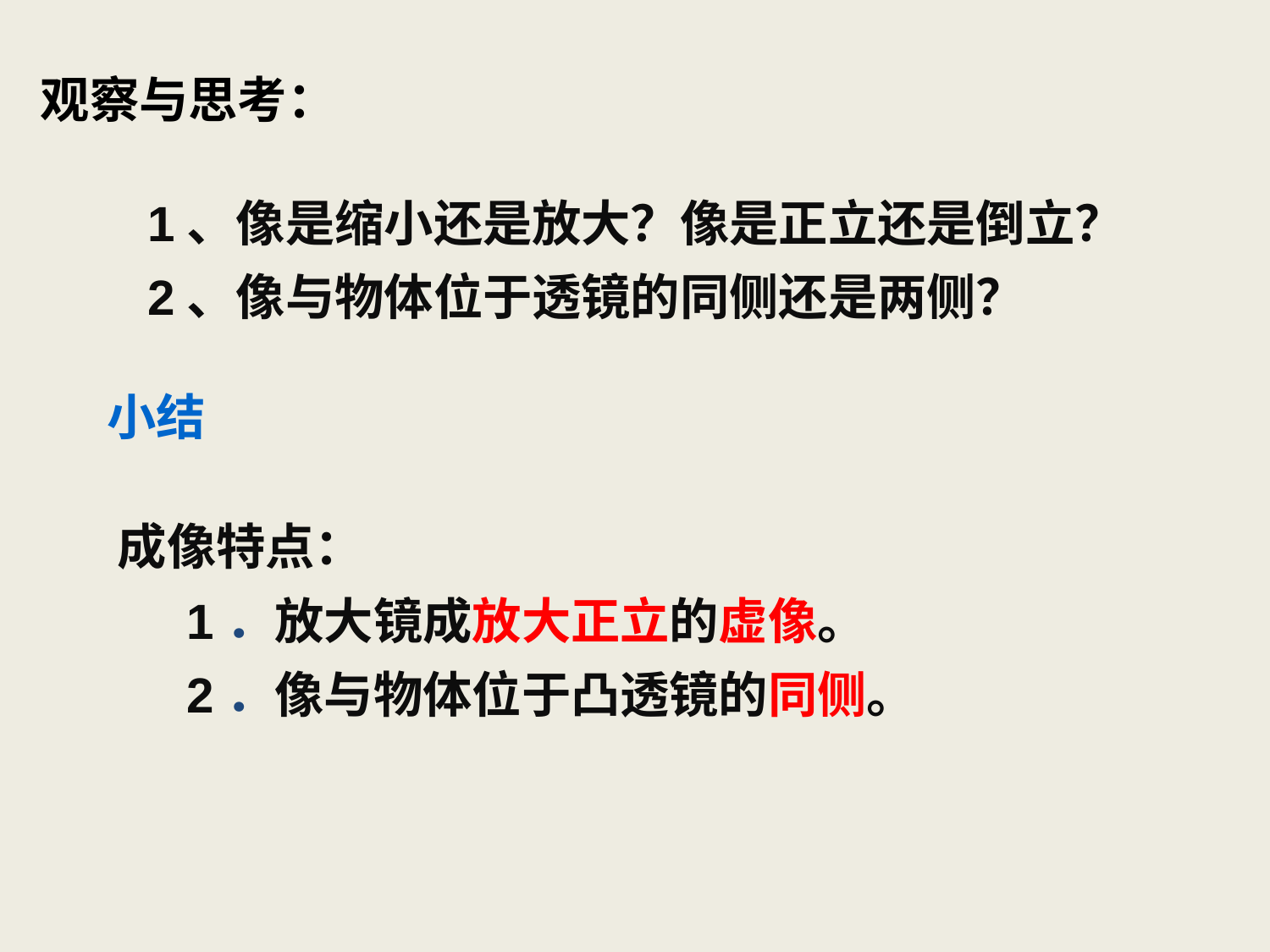

观察与思考：
1、像是缩小还是放大？像是正立还是倒立？
2、像与物体位于透镜的同侧还是两侧？

小结
成像特点：
     1．放大镜成放大正立的虚像。
     2．像与物体位于凸透镜的同侧。